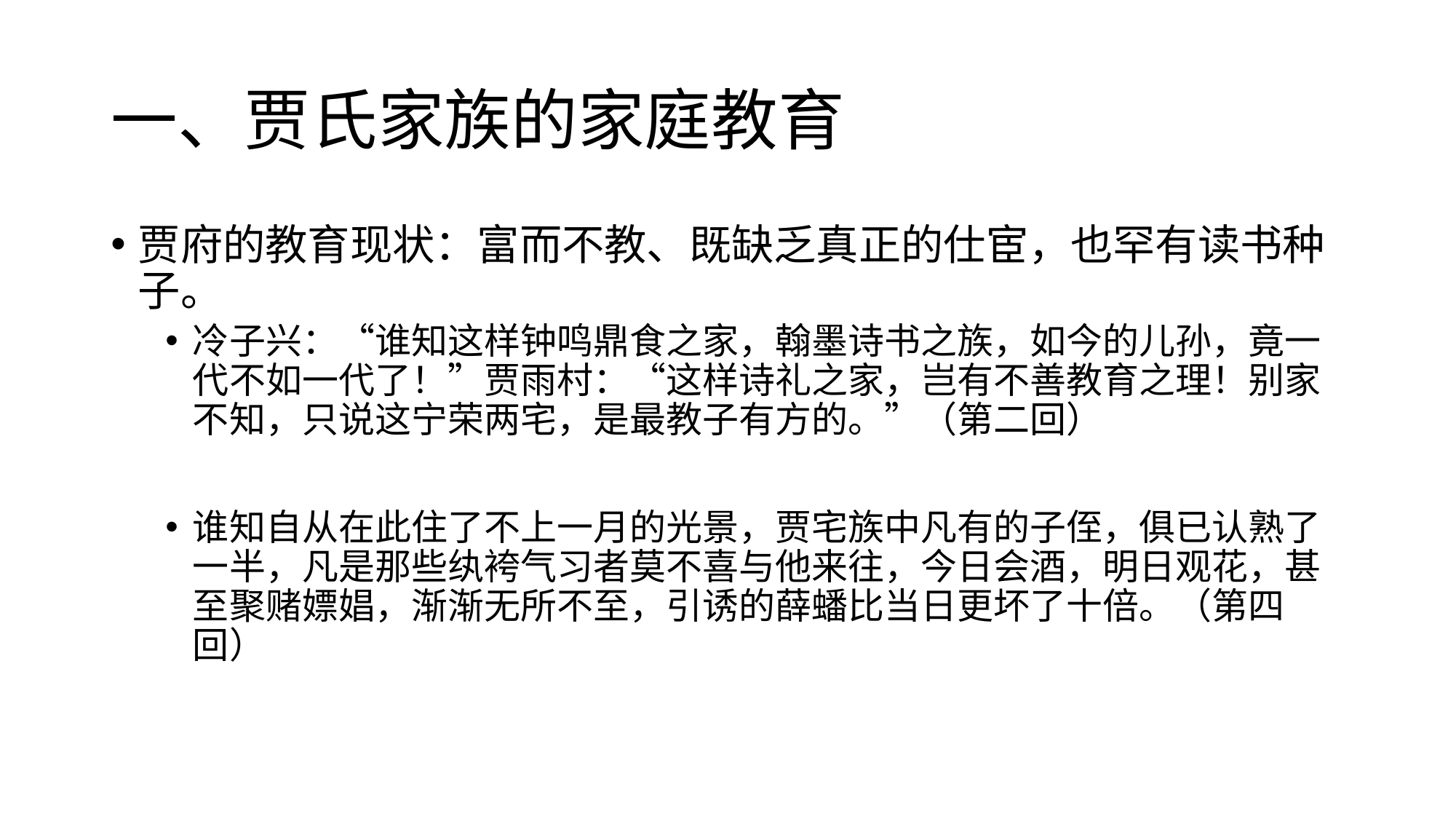

# 一、贾氏家族的家庭教育
贾府的教育现状：富而不教、既缺乏真正的仕宦，也罕有读书种子。
冷子兴：“谁知这样钟鸣鼎食之家，翰墨诗书之族，如今的儿孙，竟一代不如一代了！”贾雨村：“这样诗礼之家，岂有不善教育之理！别家不知，只说这宁荣两宅，是最教子有方的。”（第二回）

谁知自从在此住了不上一月的光景，贾宅族中凡有的子侄，俱已认熟了一半，凡是那些纨袴气习者莫不喜与他来往，今日会酒，明日观花，甚至聚赌嫖娼，渐渐无所不至，引诱的薛蟠比当日更坏了十倍。（第四回）